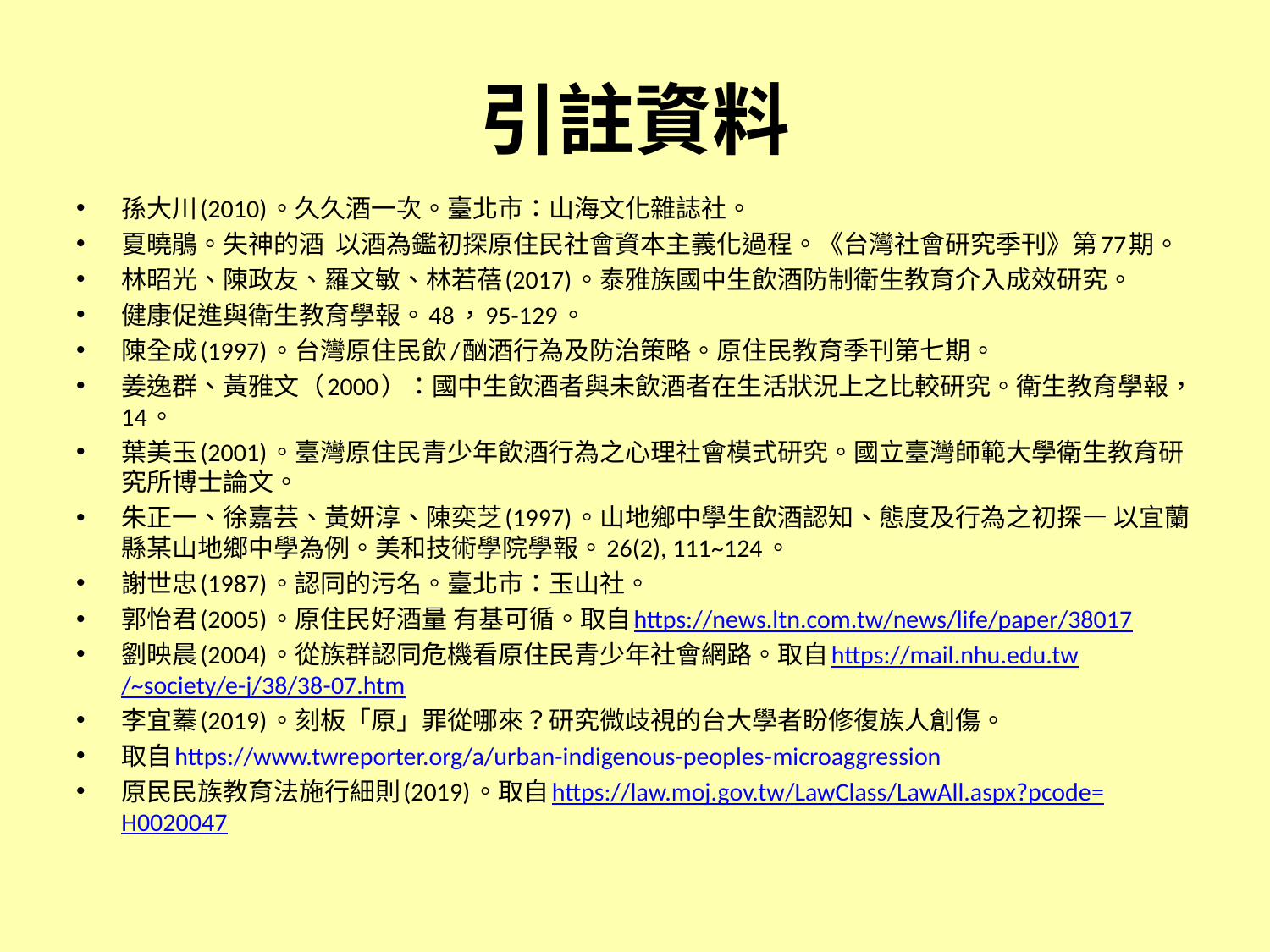

# 引註資料
孫大川(2010)。久久酒一次。臺北市：山海文化雜誌社。
夏曉鵑。失神的酒  以酒為鑑初探原住民社會資本主義化過程。《台灣社會研究季刊》第77期。
林昭光、陳政友、羅文敏、林若蓓(2017)。泰雅族國中生飲酒防制衛生教育介入成效研究。
健康促進與衛生教育學報。48，95-129。
陳全成(1997)。台灣原住民飲/酗酒行為及防治策略。原住民教育季刊第七期。
姜逸群、黃雅文（2000）：國中生飲酒者與未飲酒者在生活狀況上之比較研究。衛生教育學報，14。
葉美玉(2001)。臺灣原住民青少年飲酒行為之心理社會模式研究。國立臺灣師範大學衛生教育研究所博士論文。
朱正一、徐嘉芸、黃妍淳、陳奕芝(1997)。山地鄉中學生飲酒認知、態度及行為之初探— 以宜蘭縣某山地鄉中學為例。美和技術學院學報。26(2), 111~124。
謝世忠(1987)。認同的污名。臺北市：玉山社。
郭怡君(2005)。原住民好酒量 有基可循。取自https://news.ltn.com.tw/news/life/paper/38017
劉映晨(2004)。從族群認同危機看原住民青少年社會網路。取自https://mail.nhu.edu.tw/~society/e-j/38/38-07.htm
李宜蓁(2019)。刻板「原」罪從哪來？研究微歧視的台大學者盼修復族人創傷。
取自https://www.twreporter.org/a/urban-indigenous-peoples-microaggression
原民民族教育法施行細則(2019)。取自https://law.moj.gov.tw/LawClass/LawAll.aspx?pcode=H0020047